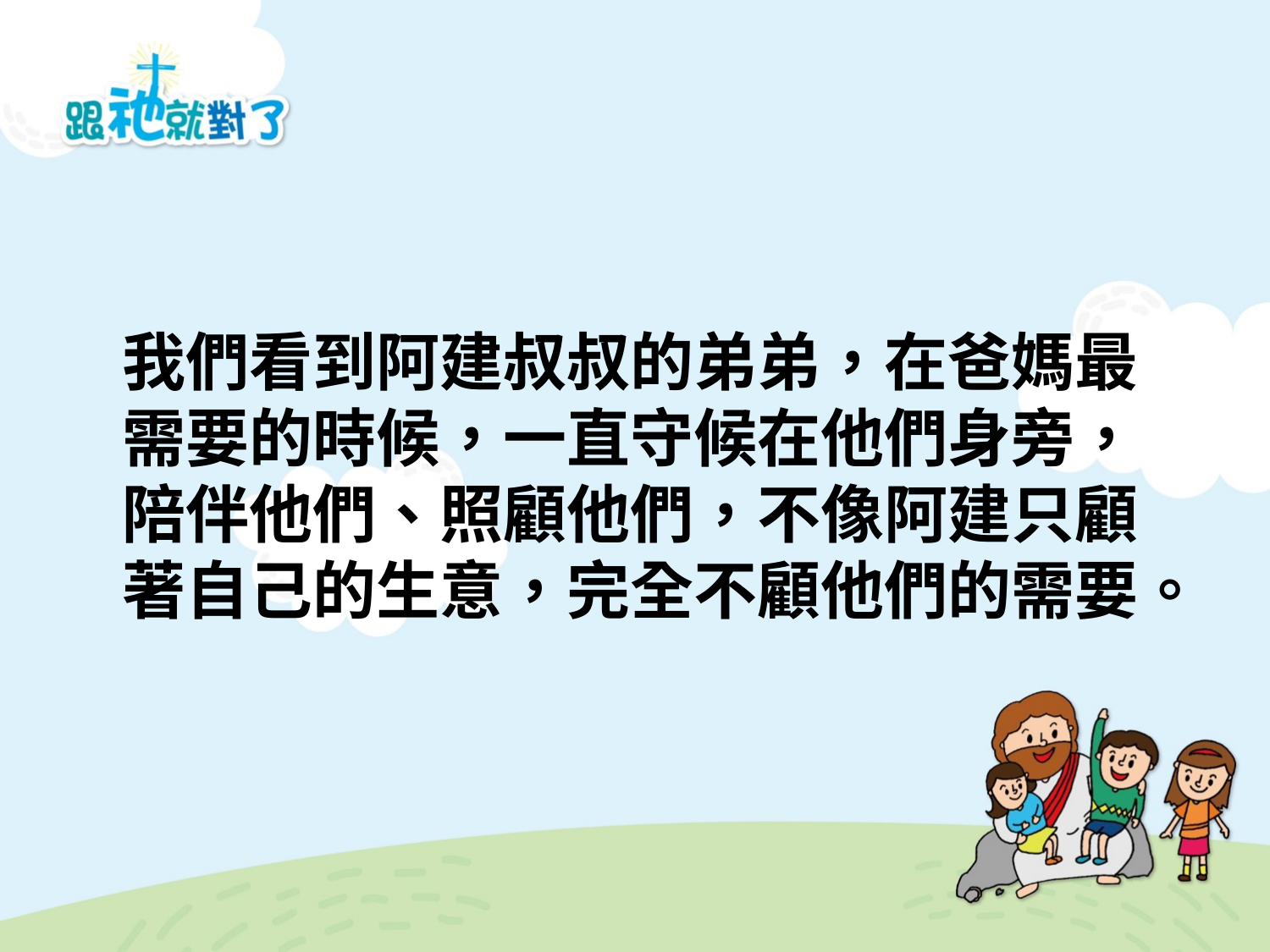

我們看到阿建叔叔的弟弟，在爸媽最需要的時候，一直守候在他們身旁，陪伴他們、照顧他們，不像阿建只顧著自己的生意，完全不顧他們的需要。